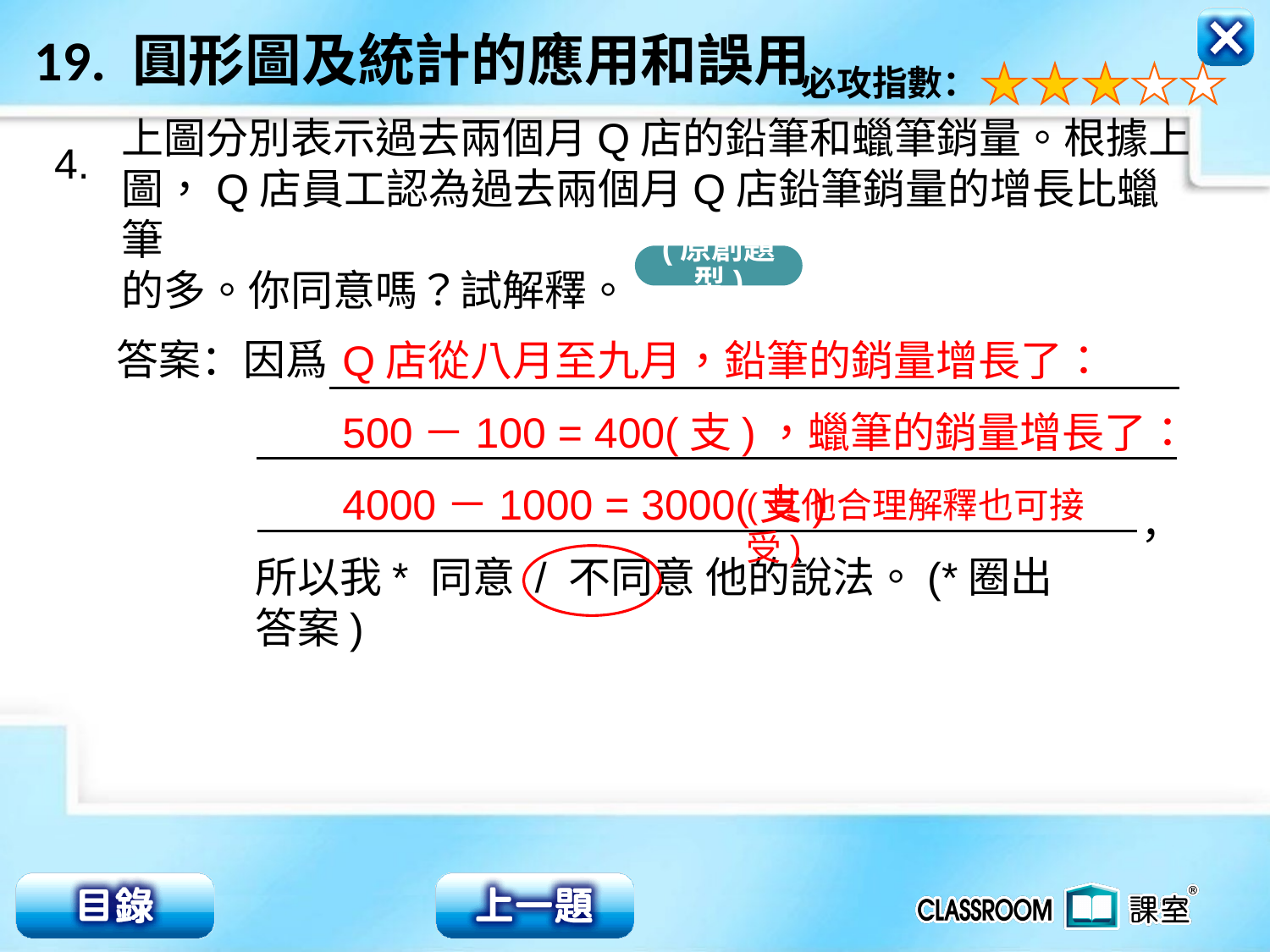

上圖分別表示過去兩個月Q店的鉛筆和蠟筆銷量。根據上
圖，Q店員工認為過去兩個月Q店鉛筆銷量的增長比蠟筆
的多。你同意嗎？試解釋。
4.
(原創題型)
答案：因爲
，
所以我* 同意 / 不同意 他的說法。(*圈出答案)
Q店從八月至九月，鉛筆的銷量增長了：
500－100 = 400(支)，蠟筆的銷量增長了：
4000－1000 = 3000(支)
(其他合理解釋也可接受)